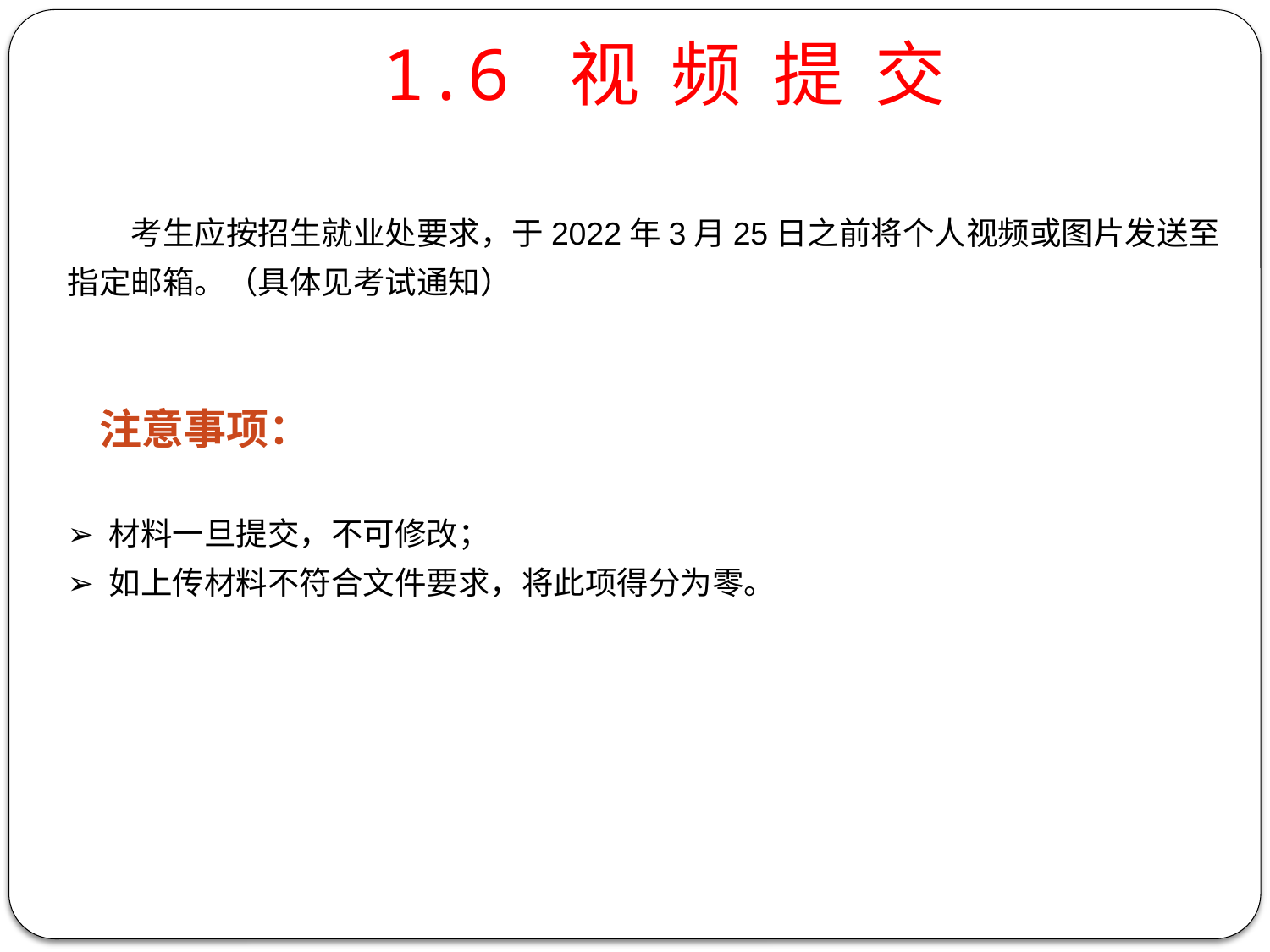

# 1.6 视  频  提  交

考生应按招生就业处要求，于2022年3月25日之前将个人视频或图片发送至指定邮箱。（具体见考试通知）
注意事项：
➢ 材料一旦提交，不可修改；
➢ 如上传材料不符合文件要求，将此项得分为零。